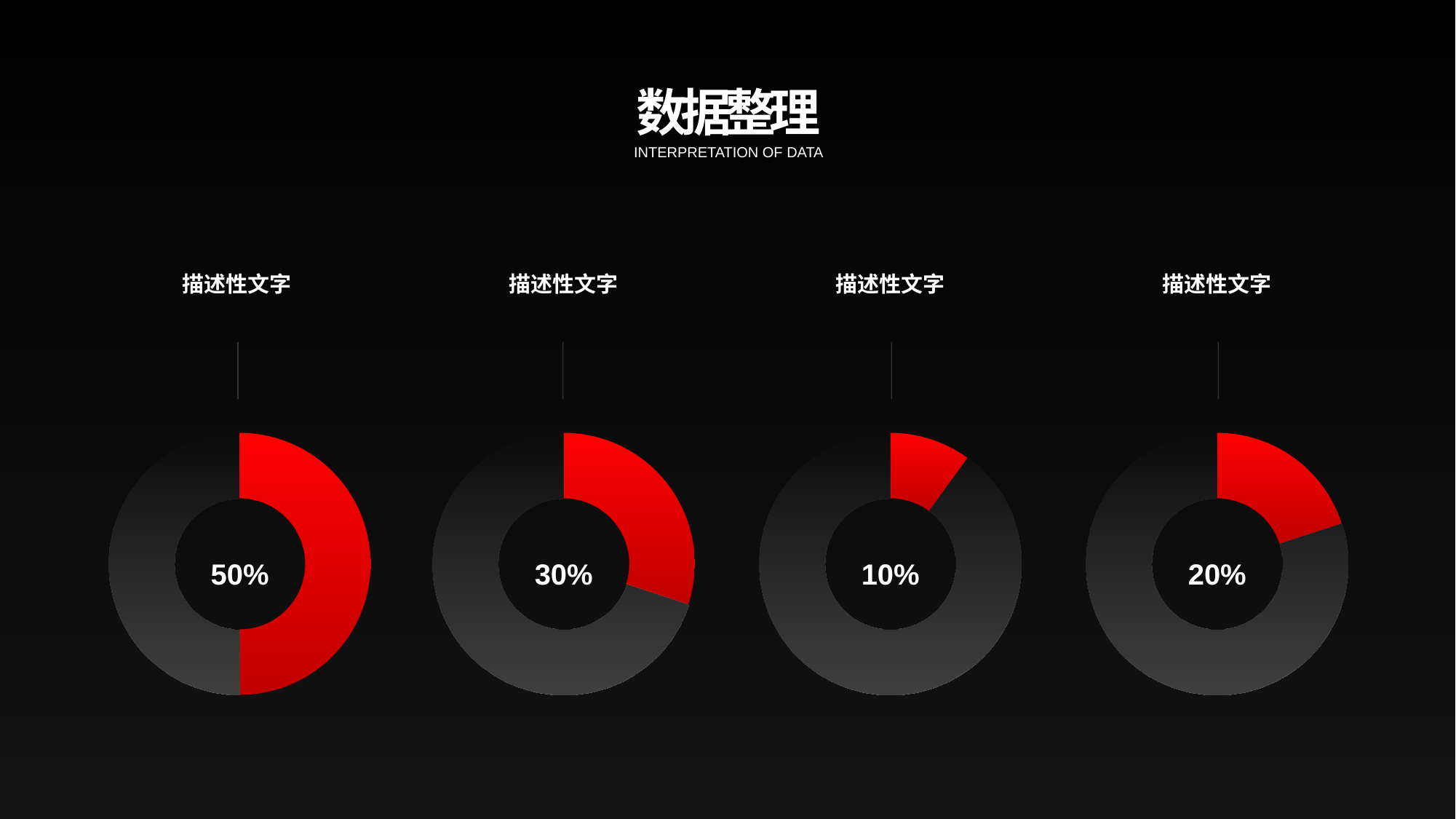

数
据
整
理
INTERPRETATION OF DATA
描述性文字
描述性文字
描述性文字
描述性文字

### Chart

| Category | Sales |
|---|---|
| 1st Qtr | 50.0 |
| 2nd Qtr | 50.0 |

### Chart

| Category | Sales |
|---|---|
| 1st Qtr | 30.0 |
| 2nd Qtr | 70.0 |

### Chart

| Category | Sales |
|---|---|
| 1st Qtr | 10.0 |
| 2nd Qtr | 90.0 |

### Chart

| Category | Sales |
|---|---|
| 1st Qtr | 20.0 |
| 2nd Qtr | 80.0 |
50%
30%
10%
20%